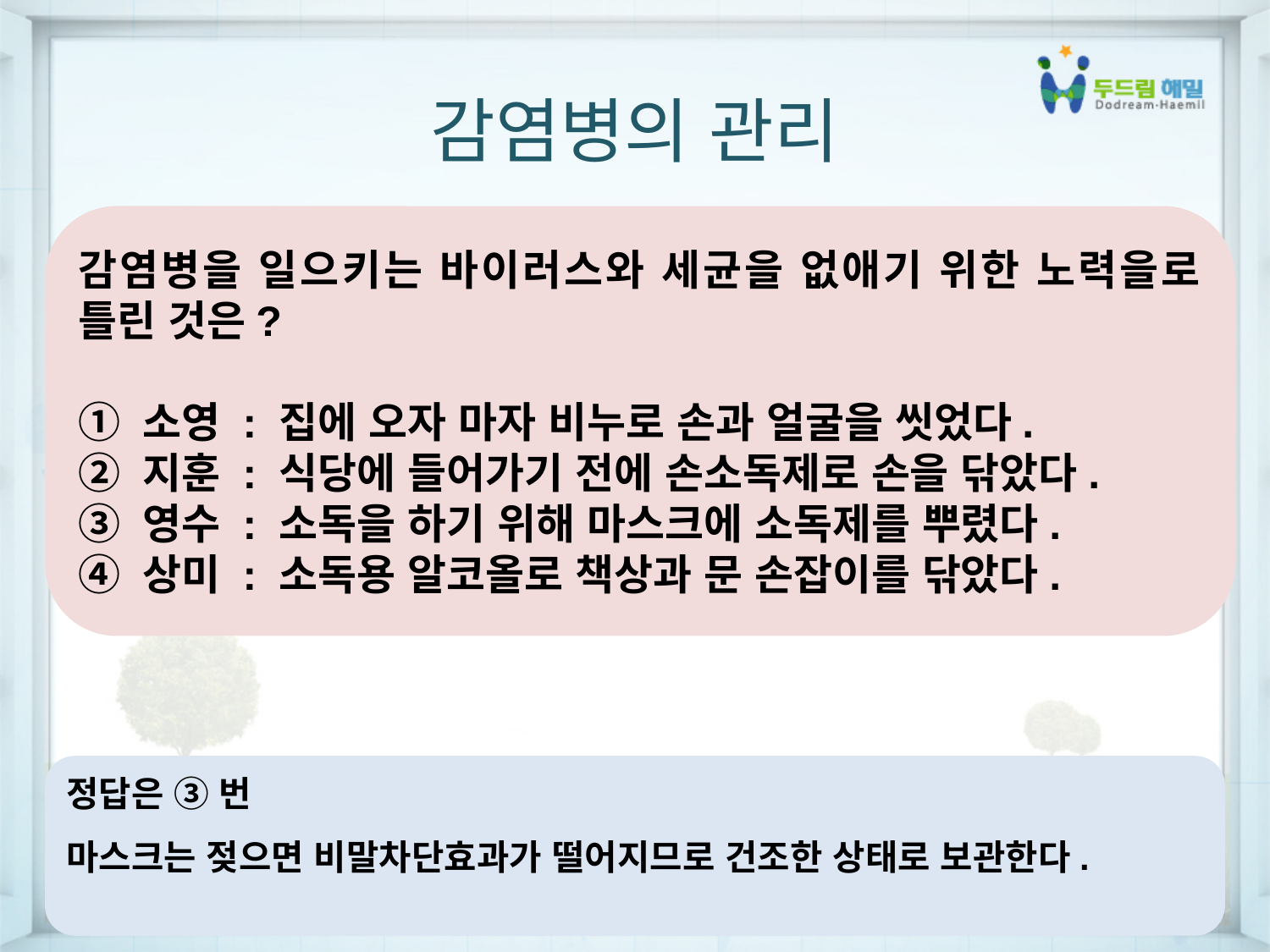

감염병의 관리
감염병을 일으키는 바이러스와 세균을 없애기 위한 노력을로 틀린 것은?

① 소영 : 집에 오자 마자 비누로 손과 얼굴을 씻었다.
② 지훈 : 식당에 들어가기 전에 손소독제로 손을 닦았다.
③ 영수 : 소독을 하기 위해 마스크에 소독제를 뿌렸다.
④ 상미 : 소독용 알코올로 책상과 문 손잡이를 닦았다.
정답은 ③ 번
마스크는 젖으면 비말차단효과가 떨어지므로 건조한 상태로 보관한다.